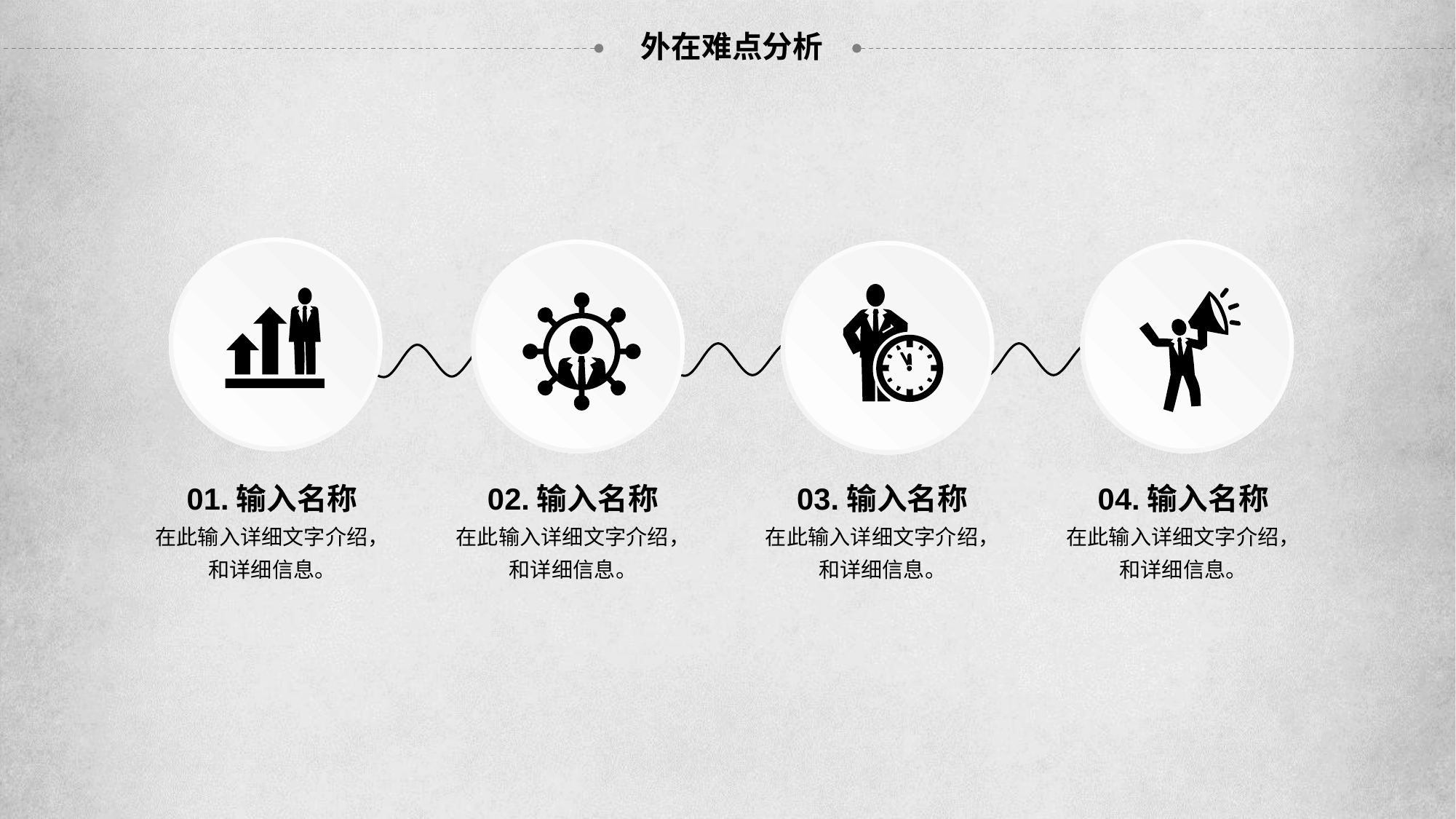

外在难点分析

01.输入名称
在此输入详细文字介绍，
和详细信息。

02.输入名称
在此输入详细文字介绍，
和详细信息。

03.输入名称
在此输入详细文字介绍，
和详细信息。

04.输入名称
在此输入详细文字介绍，
和详细信息。